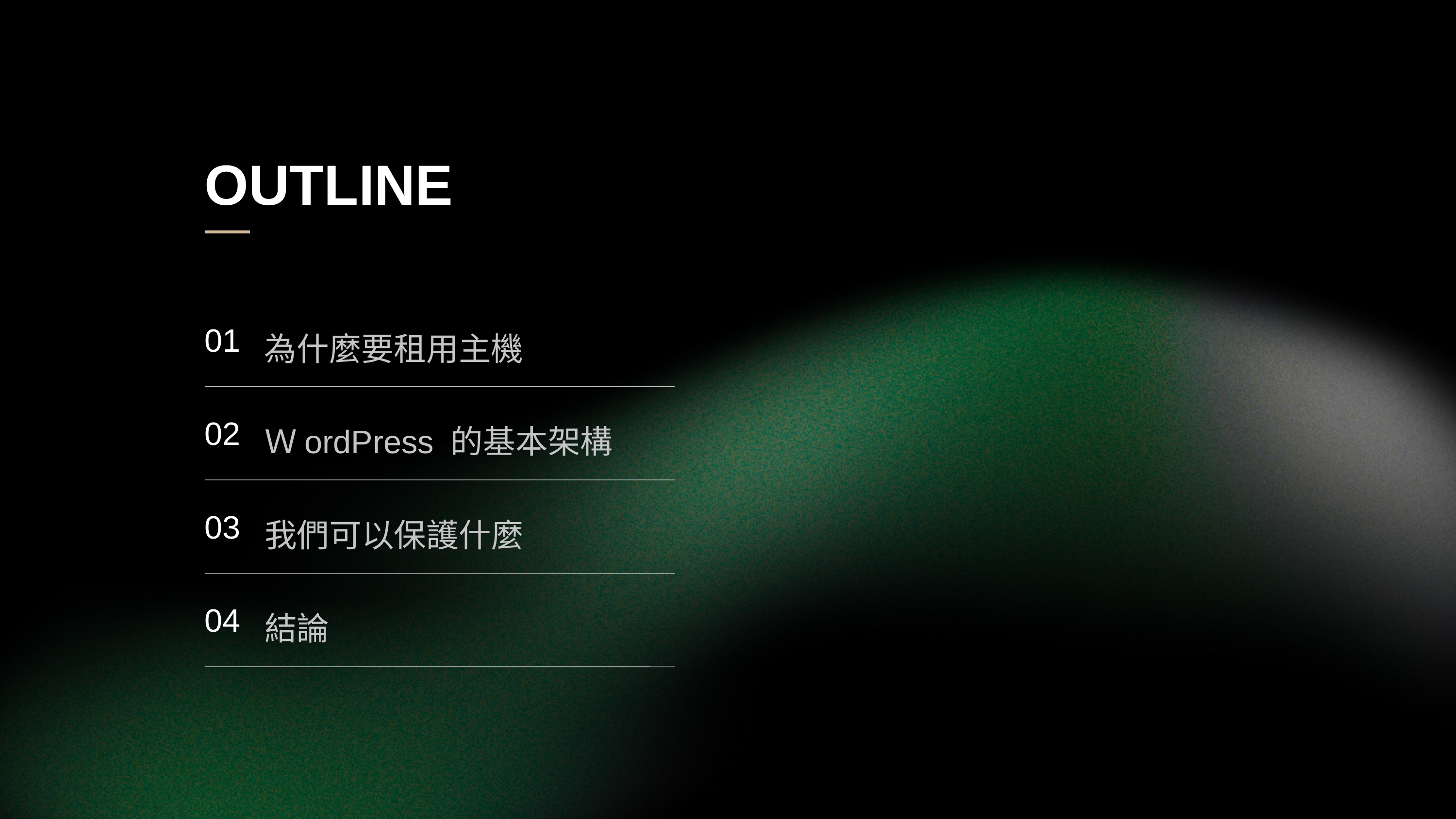

OUTLINE

01
為什麼要租用主機

02
ＷordPress 的基本架構

03
我們可以保護什麼

04
結論